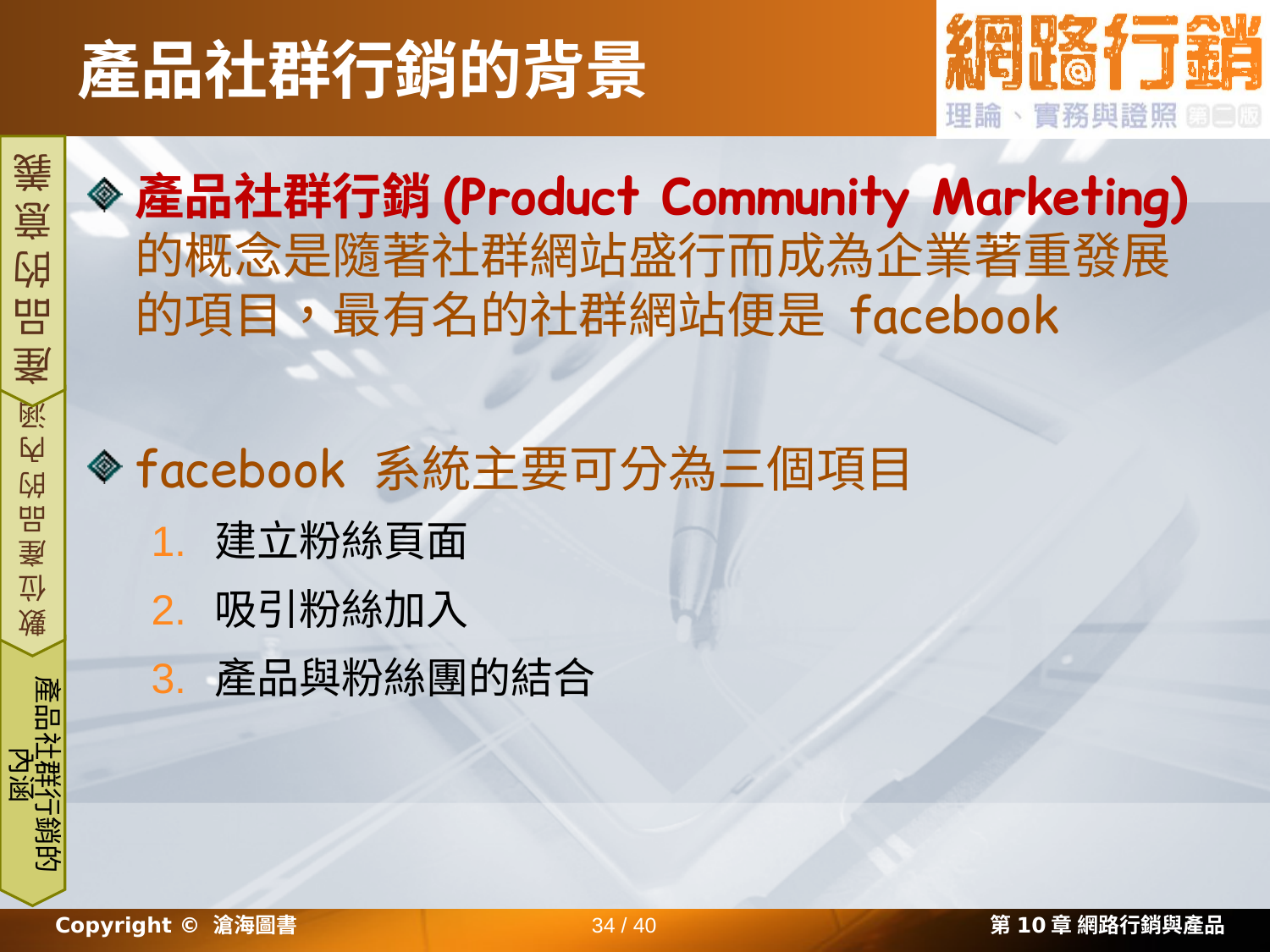

# 產品社群行銷的背景
產品社群行銷(Product Community Marketing)的概念是隨著社群網站盛行而成為企業著重發展的項目，最有名的社群網站便是 facebook

facebook 系統主要可分為三個項目
建立粉絲頁面
吸引粉絲加入
產品與粉絲團的結合
產品的意義
數位產品的內涵
產品社群行銷的內涵

Copyright © 滄海圖書
34 / 40
第10章 網路行銷與產品